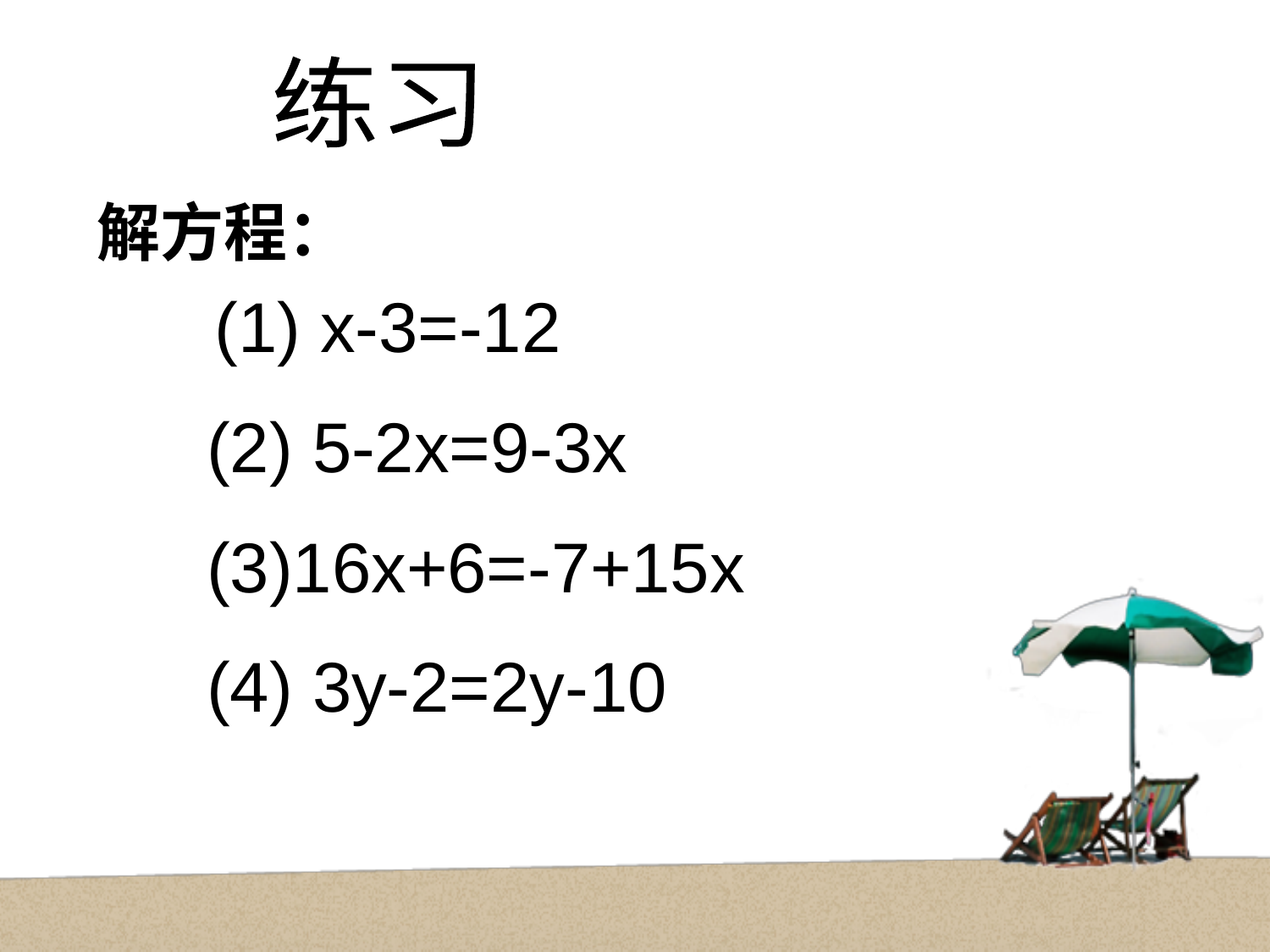

练习
解方程：
   (1) x-3=-12
  (2) 5-2x=9-3x
  (3)16x+6=-7+15x
  (4) 3y-2=2y-10